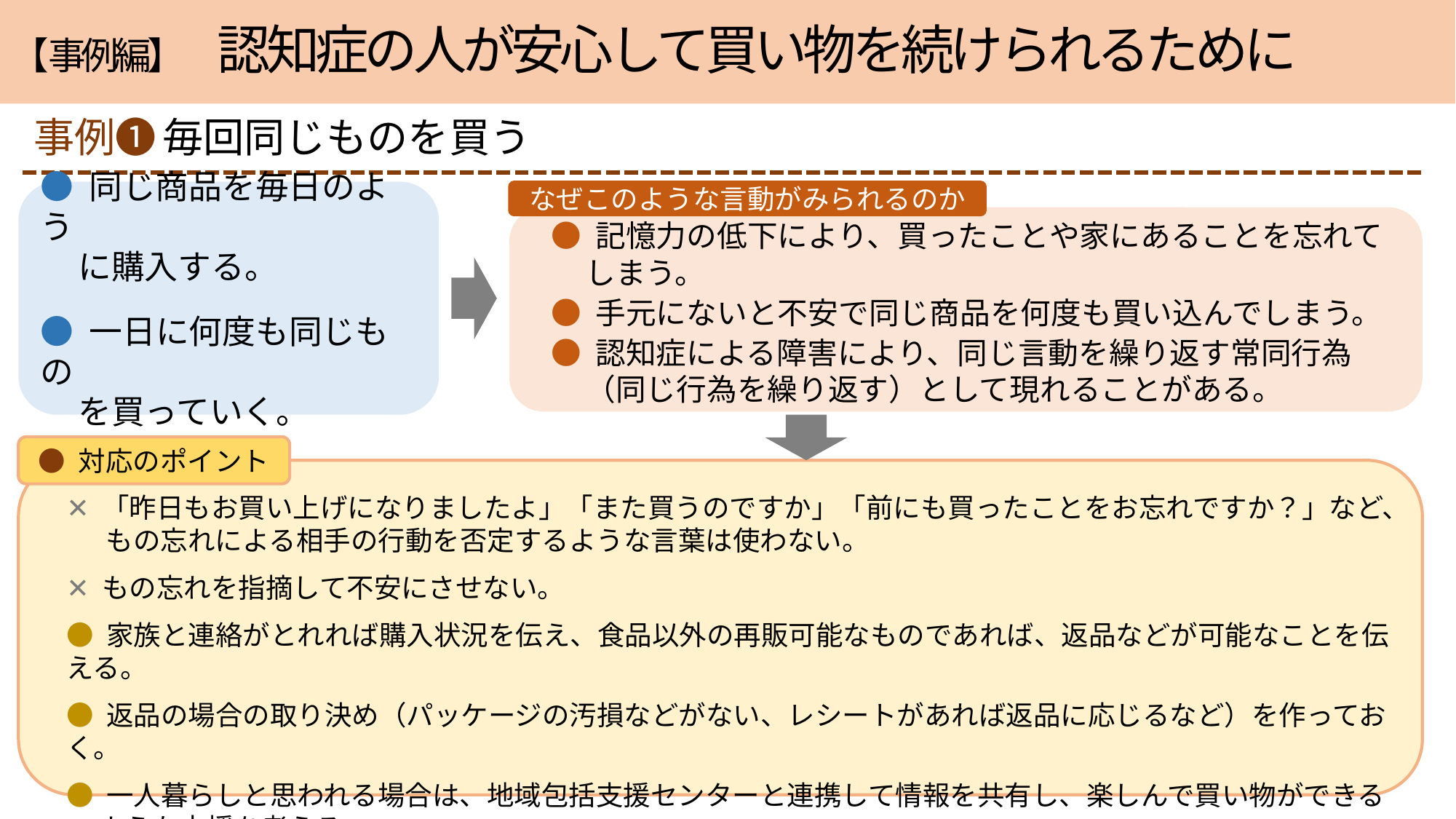

# 【事例編】　認知症の人が安心して買い物を続けられるために
事例❶
毎回同じものを買う
なぜこのような言動がみられるのか
● 同じ商品を毎日のよう
    に購入する。

● 一日に何度も同じもの
    を買っていく。
● 記憶力の低下により、買ったことや家にあることを忘れて
    しまう。

● 手元にないと不安で同じ商品を何度も買い込んでしまう。

● 認知症による障害により、同じ言動を繰り返す常同行為
    （同じ行為を繰り返す）として現れることがある。

● 対応のポイント

✕ 「昨日もお買い上げになりましたよ」「また買うのですか」「前にも買ったことをお忘れですか？」など、
　  もの忘れによる相手の行動を否定するような言葉は使わない。

✕ もの忘れを指摘して不安にさせない。

● 家族と連絡がとれれば購入状況を伝え、食品以外の再販可能なものであれば、返品などが可能なことを伝える。

● 返品の場合の取り決め（パッケージの汚損などがない、レシートがあれば返品に応じるなど）を作っておく。

● 一人暮らしと思われる場合は、地域包括支援センターと連携して情報を共有し、楽しんで買い物ができる
    ような支援を考える。　（※個人情報を巡ってトラブルにならないような配慮が必要）